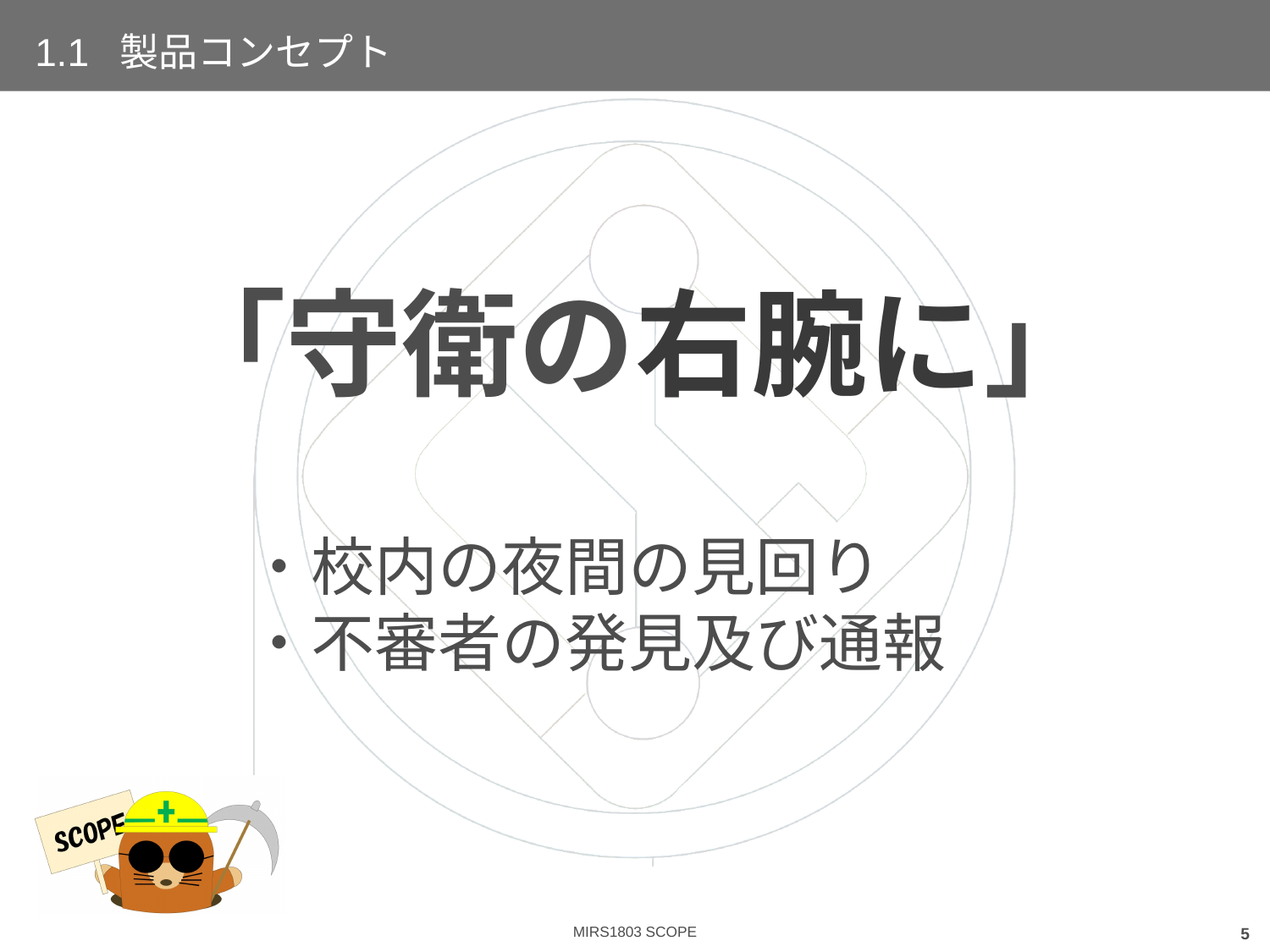

# 1.1  製品コンセプト
「守衛の右腕に」
・校内の夜間の見回り
・不審者の発見及び通報
5